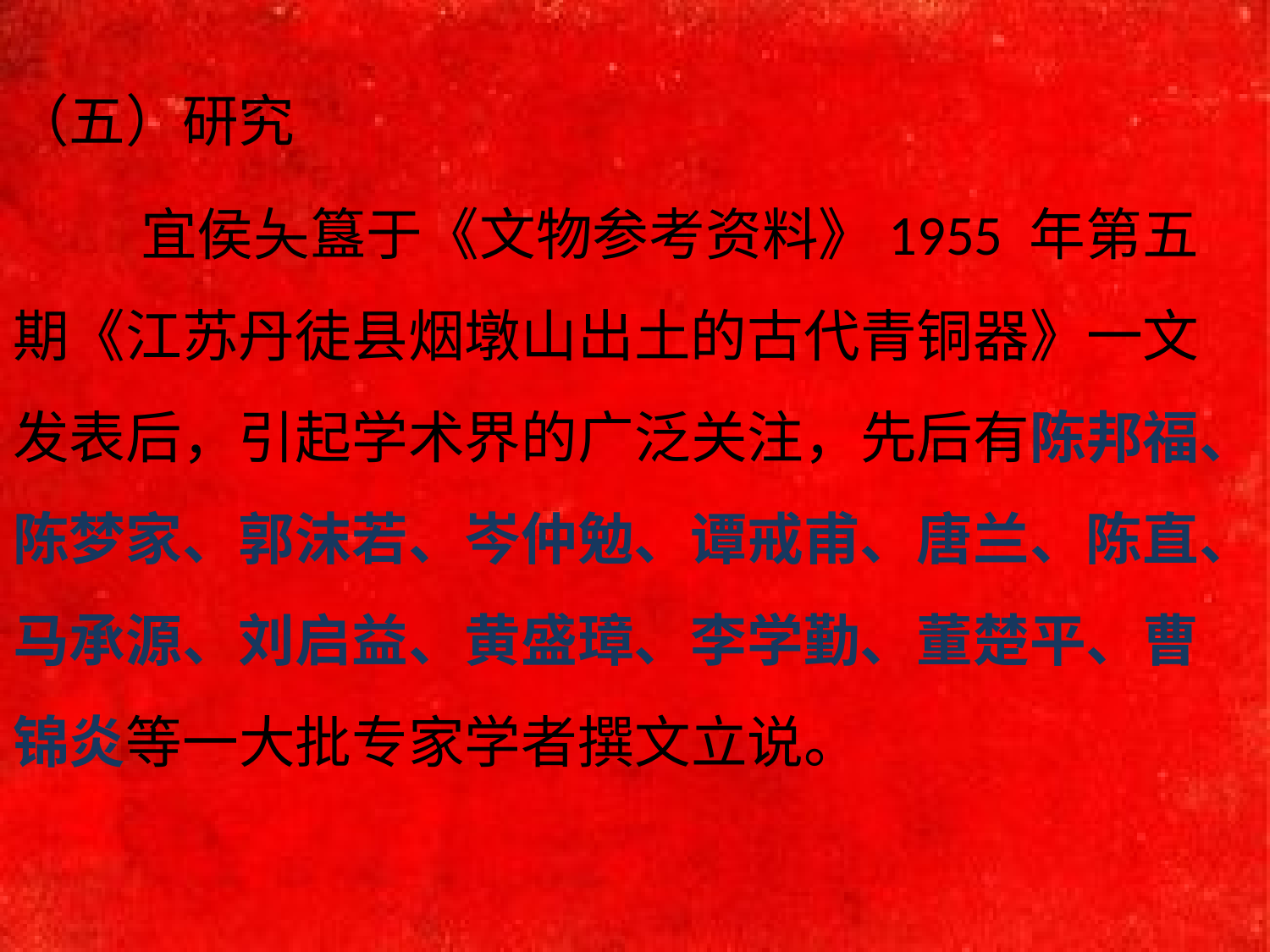

（五）研究
         宜侯夨簋于《文物参考资料》1955 年第五期《江苏丹徒县烟墩山出土的古代青铜器》一文发表后，引起学术界的广泛关注，先后有陈邦福、陈梦家、郭沫若、岑仲勉、谭戒甫、唐兰、陈直、马承源、刘启益、黄盛璋、李学勤、董楚平、曹锦炎等一大批专家学者撰文立说。